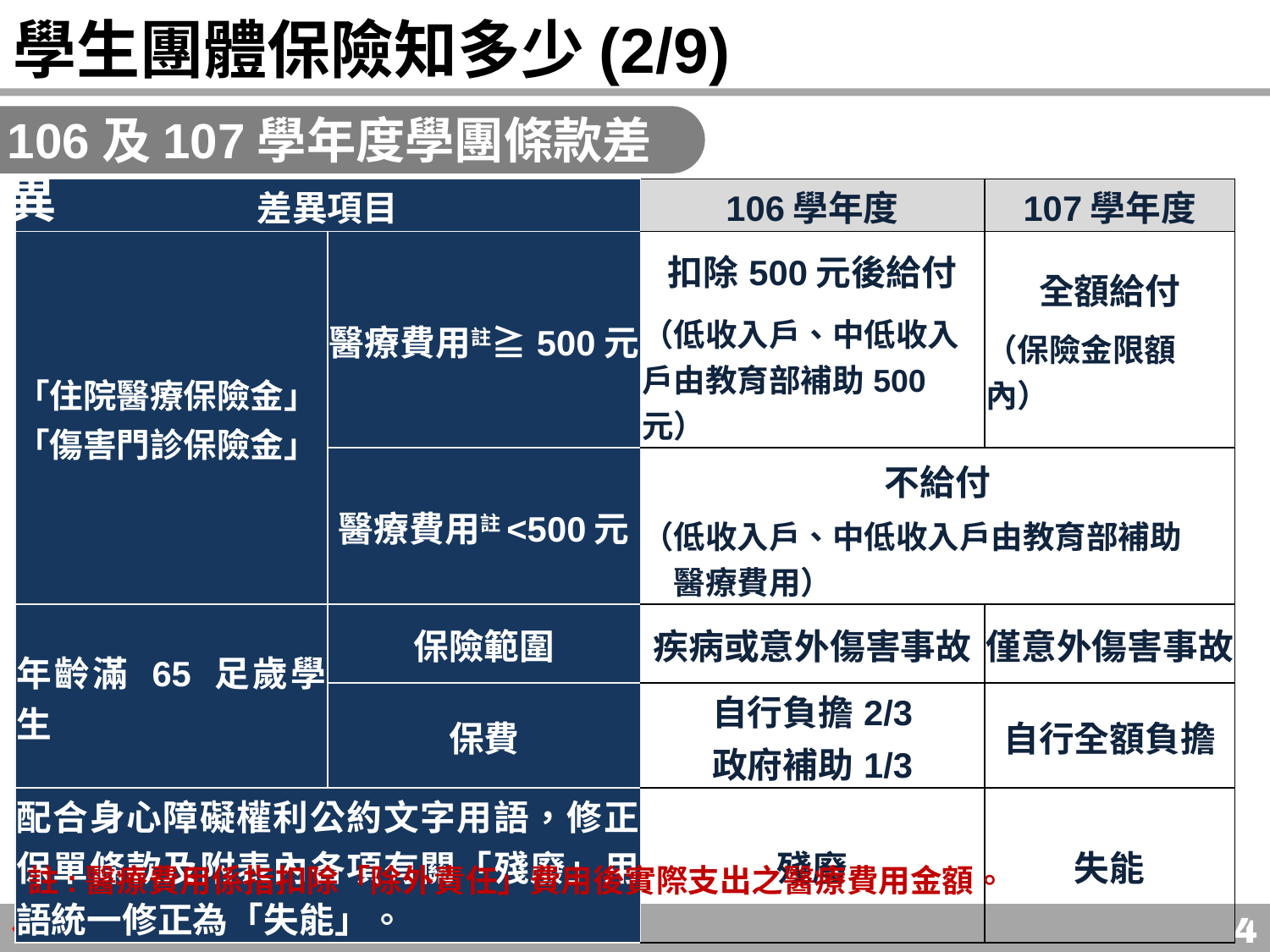

# 學生團體保險知多少(2/9)
106及107學年度學團條款差異

| 差異項目 |  | 106學年度 | 107學年度 |
| --- | --- | --- | --- |
| 「住院醫療保險金」「傷害門診保險金」 | 醫療費用註≧500元 | 扣除500元後給付 | 全額給付 （保險金限額內） |
|  |  | （低收入戶、中低收入戶由教育部補助500元） |  |
|  | 醫療費用註<500元 | 不給付 |  |
|  |  | （低收入戶、中低收入戶由教育部補助 　醫療費用） |  |
| 年齡滿 65 足歲學生 | 保險範圍 | 疾病或意外傷害事故 | 僅意外傷害事故 |
|  | 保費 | 自行負擔2/3 | 自行全額負擔 |
|  |  | 政府補助1/3 |  |
| 配合身心障礙權利公約文字用語，修正保單條款及附表內各項有關「殘廢」用語統一修正為「失能」。 |  | 殘廢 | 失能 |
註:醫療費用係指扣除「除外責任」費用後實際支出之醫療費用金額。
4